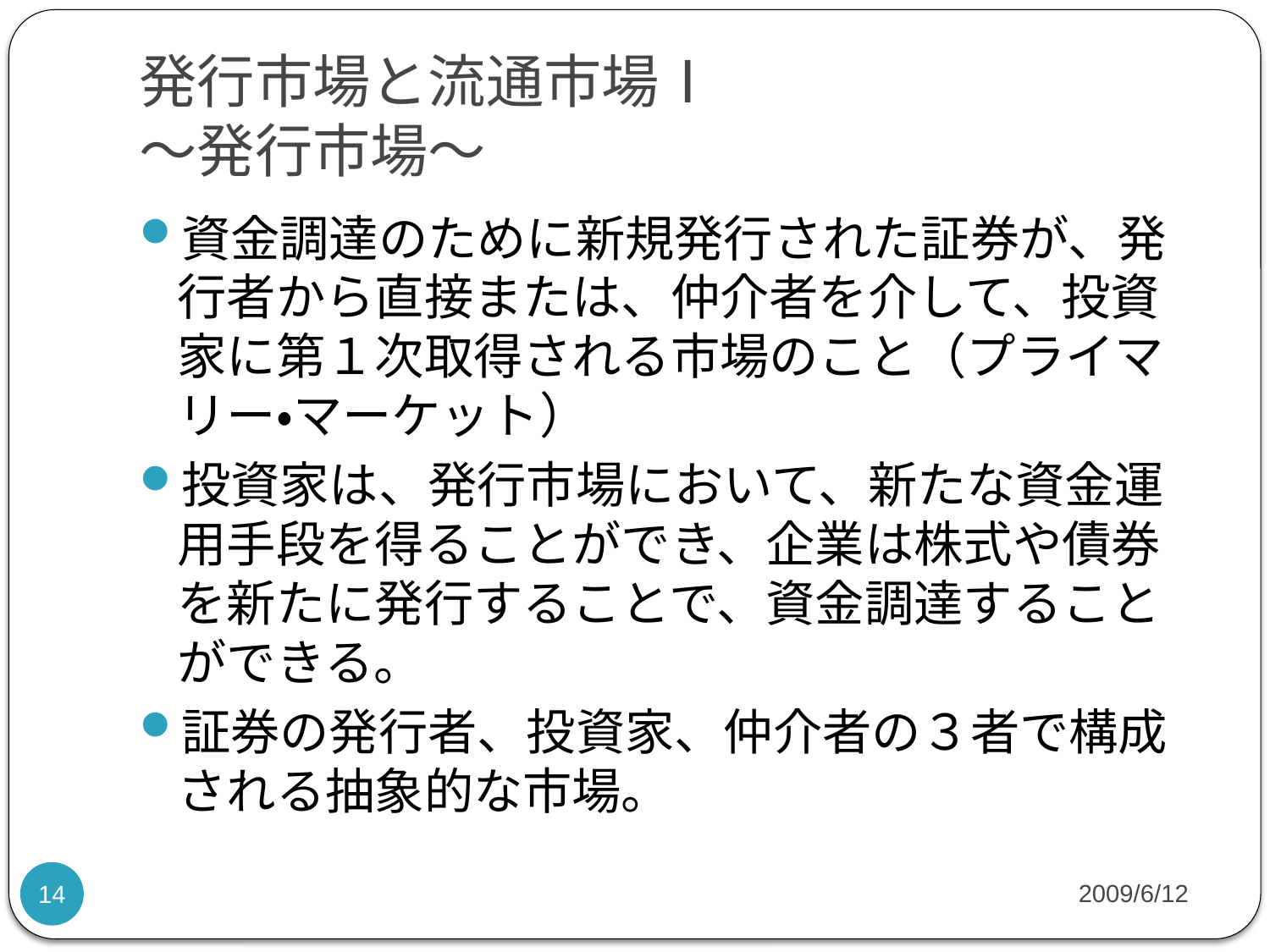

# 発行市場と流通市場Ⅰ ～発行市場～
資金調達のために新規発行された証券が、発行者から直接または、仲介者を介して、投資家に第１次取得される市場のこと（プライマリー・マーケット）
投資家は、発行市場において、新たな資金運用手段を得ることができ、企業は株式や債券を新たに発行することで、資金調達することができる。
証券の発行者、投資家、仲介者の３者で構成される抽象的な市場。

2009/6/12
14